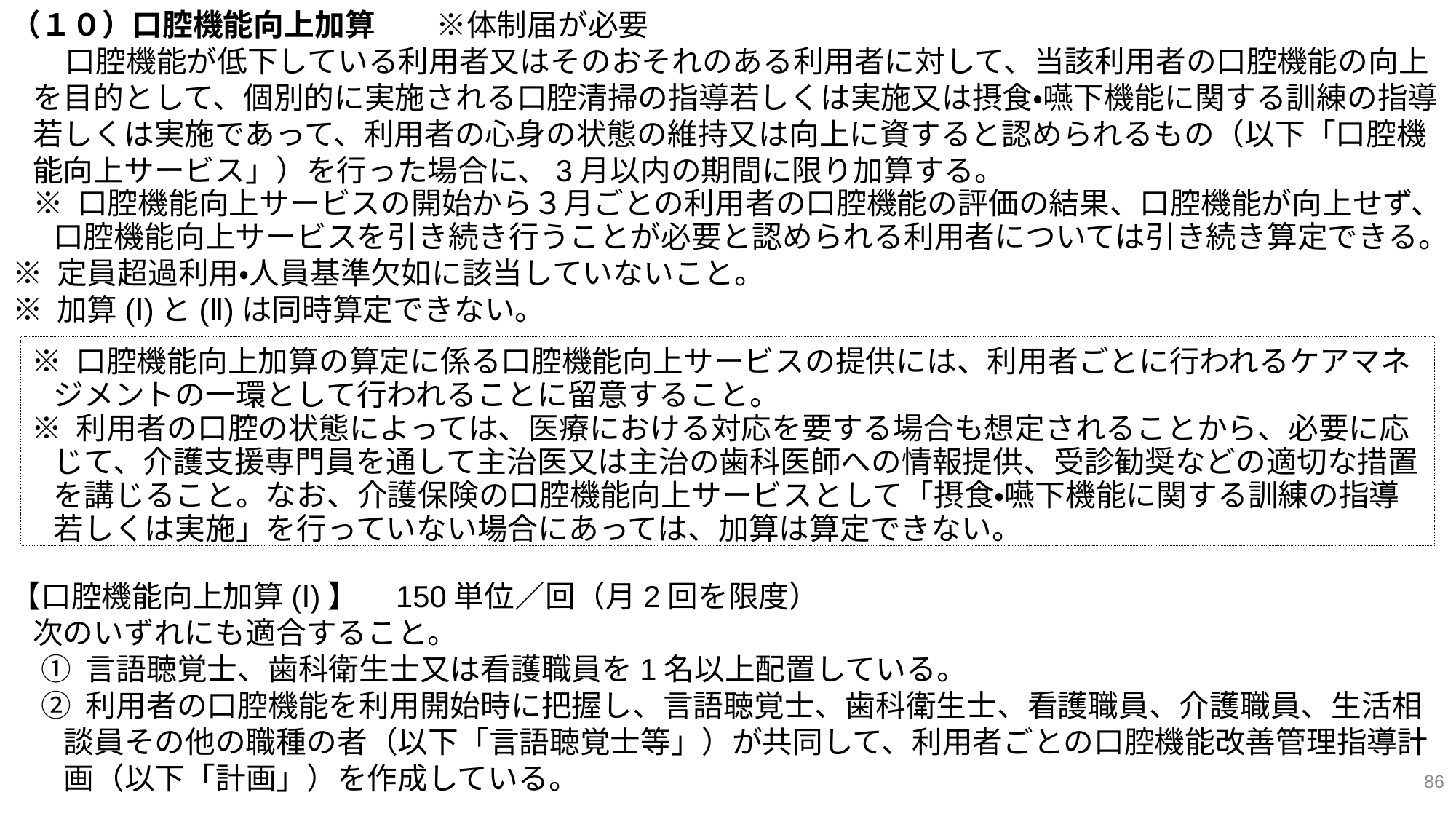

（１０）口腔機能向上加算　　※体制届が必要
口腔機能が低下している利用者又はそのおそれのある利用者に対して、当該利用者の口腔機能の向上を目的として、個別的に実施される口腔清掃の指導若しくは実施又は摂食・嚥下機能に関する訓練の指導若しくは実施であって、利用者の心身の状態の維持又は向上に資すると認められるもの（以下「口腔機能向上サービス」）を行った場合に、3月以内の期間に限り加算する。
※ 口腔機能向上サービスの開始から３月ごとの利用者の口腔機能の評価の結果、口腔機能が向上せず、口腔機能向上サービスを引き続き行うことが必要と認められる利用者については引き続き算定できる。
※ 定員超過利用・人員基準欠如に該当していないこと。
※ 加算(Ⅰ)と(Ⅱ)は同時算定できない。
※ 口腔機能向上加算の算定に係る口腔機能向上サービスの提供には、利用者ごとに行われるケアマネジメントの一環として行われることに留意すること。
※ 利用者の口腔の状態によっては、医療における対応を要する場合も想定されることから、必要に応じて、介護支援専門員を通して主治医又は主治の歯科医師への情報提供、受診勧奨などの適切な措置を講じること。なお、介護保険の口腔機能向上サービスとして「摂食・嚥下機能に関する訓練の指導若しくは実施」を行っていない場合にあっては、加算は算定できない。
【口腔機能向上加算(Ⅰ)】　150単位／回（月2回を限度）
次のいずれにも適合すること。
① 言語聴覚士、歯科衛生士又は看護職員を1名以上配置している。
② 利用者の口腔機能を利用開始時に把握し、言語聴覚士、歯科衛生士、看護職員、介護職員、生活相談員その他の職種の者（以下「言語聴覚士等」）が共同して、利用者ごとの口腔機能改善管理指導計画（以下「計画」）を作成している。

86